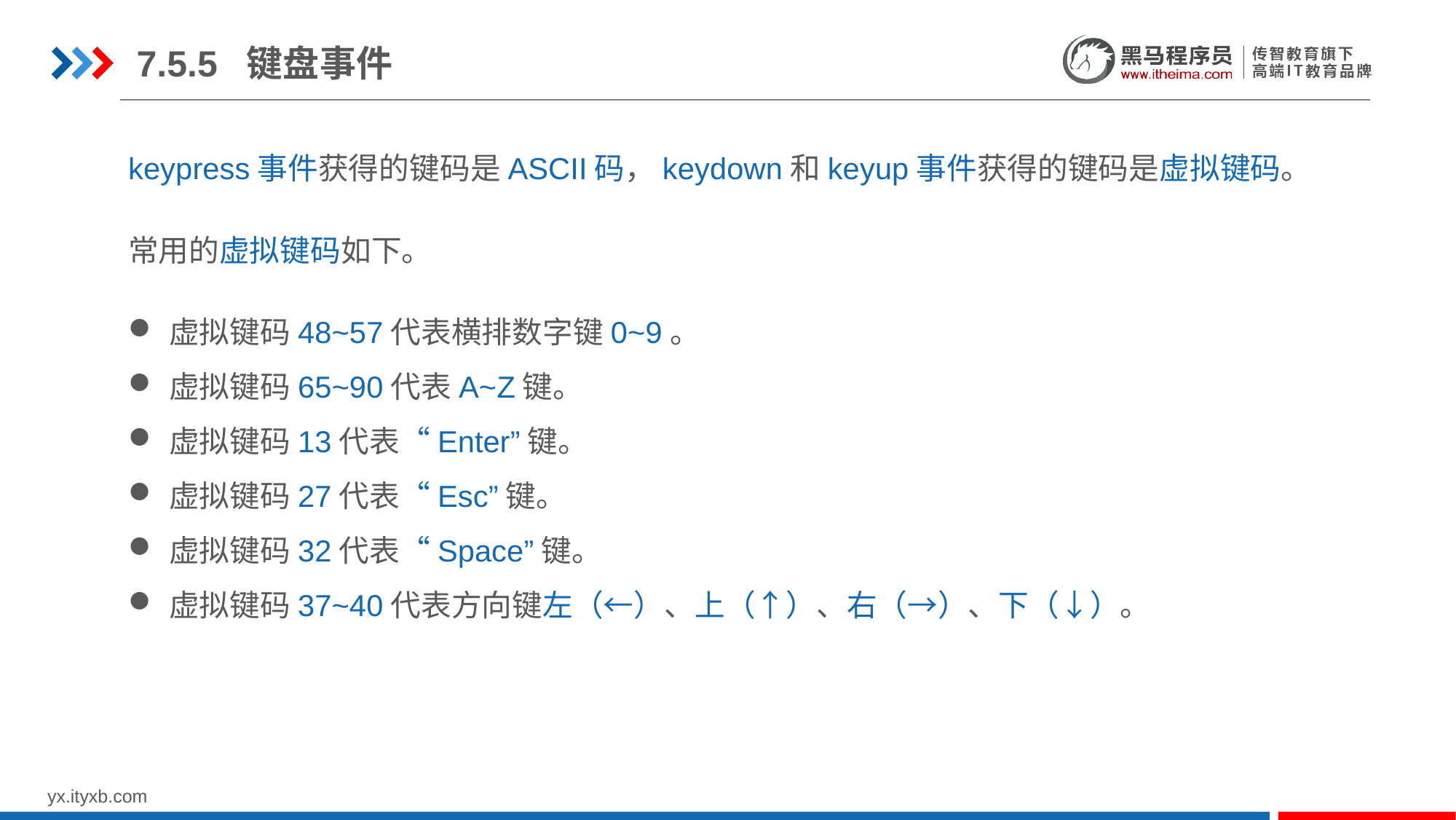

7.5.5  键盘事件
keypress事件获得的键码是ASCII码，keydown和keyup事件获得的键码是虚拟键码。

常用的虚拟键码如下。

虚拟键码48~57代表横排数字键0~9。
虚拟键码65~90代表A~Z键。
虚拟键码13代表“Enter”键。
虚拟键码27代表“Esc”键。
虚拟键码32代表“Space”键。
虚拟键码37~40代表方向键左（←）、上（↑）、右（→）、下（↓）。